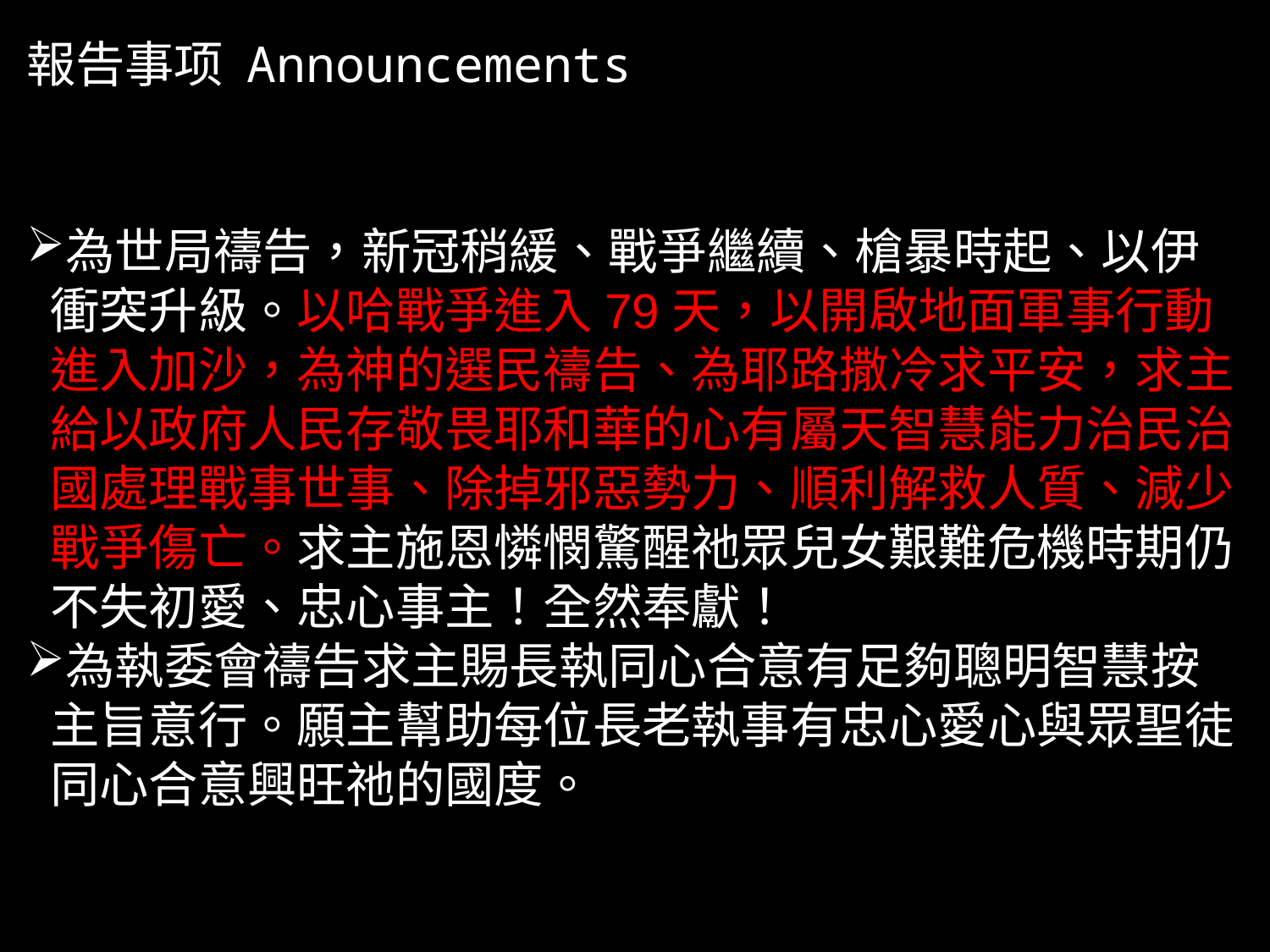

報告事项 Announcements

為世局禱告，新冠稍緩、戰爭繼續、槍暴時起、以伊衝突升級。以哈戰爭進入79天，以開啟地面軍事行動進入加沙，為神的選民禱告、為耶路撒冷求平安，求主給以政府人民存敬畏耶和華的心有屬天智慧能力治民治國處理戰事世事、除掉邪惡勢力、順利解救人質、減少戰爭傷亡。求主施恩憐憫驚醒祂眾兒女艱難危機時期仍不失初愛、忠心事主！全然奉獻！
為執委會禱告求主賜長執同心合意有足夠聰明智慧按主旨意行。願主幫助每位長老執事有忠心愛心與眾聖徒同心合意興旺祂的國度。